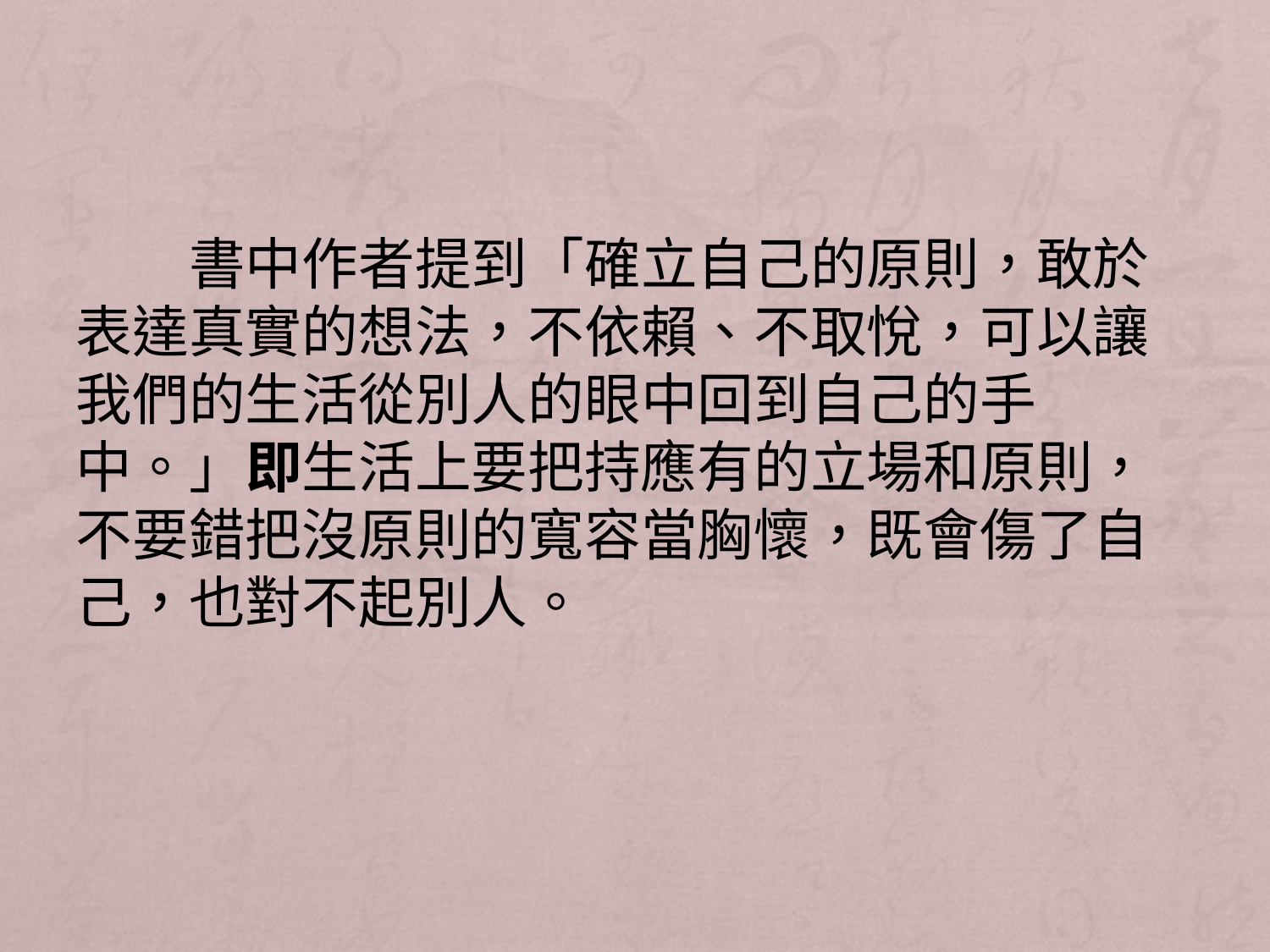

#
　　書中作者提到「確立自己的原則，敢於表達真實的想法，不依賴、不取悅，可以讓我們的生活從別人的眼中回到自己的手中。」即生活上要把持應有的立場和原則，不要錯把沒原則的寬容當胸懷，既會傷了自己，也對不起別人。